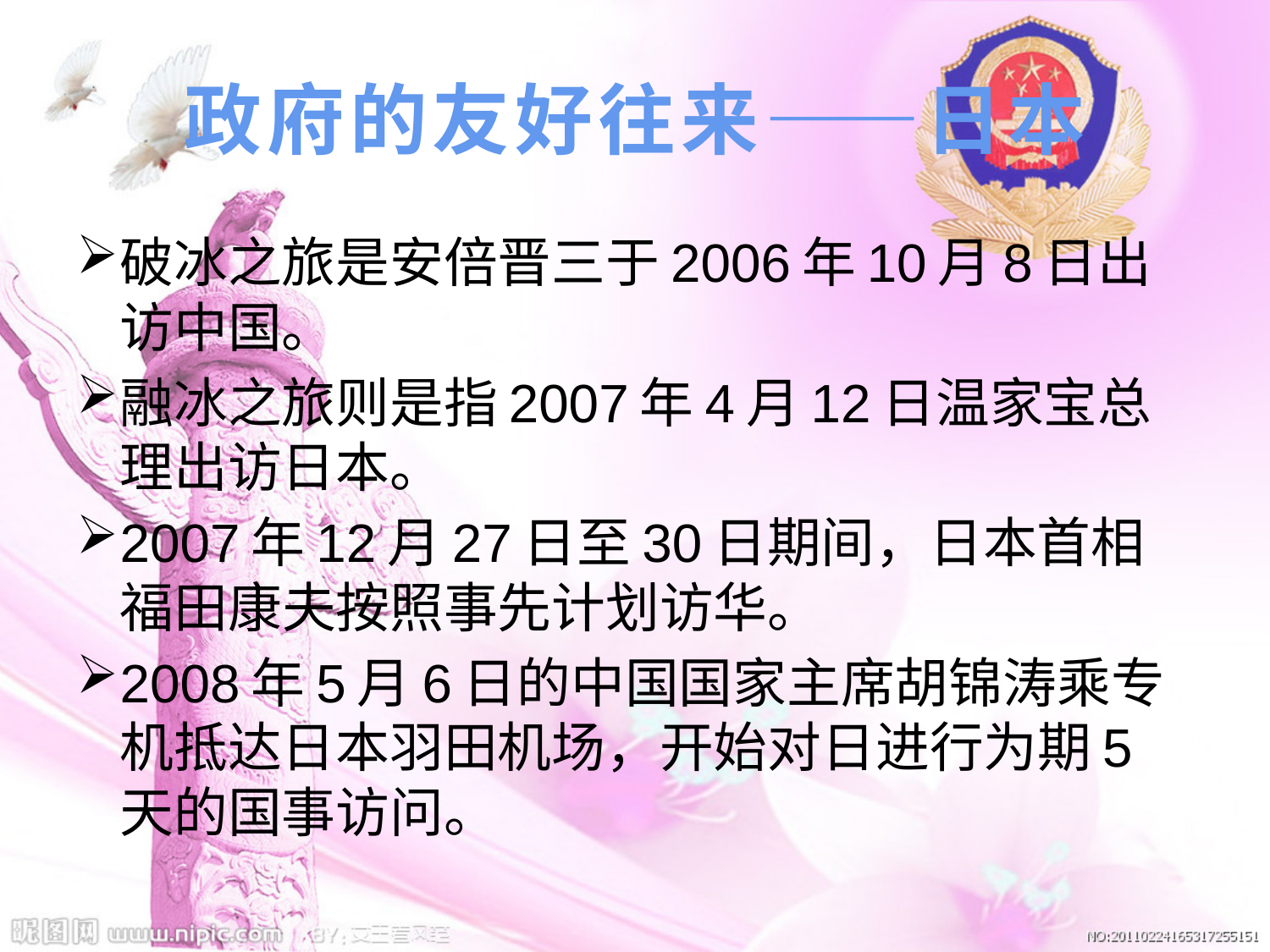

# 政府的友好往来——日本
破冰之旅是安倍晋三于2006年10月8日出访中国。
融冰之旅则是指2007年4月12日温家宝总理出访日本。
2007年12月27日至30日期间，日本首相福田康夫按照事先计划访华。
2008年5月6日的中国国家主席胡锦涛乘专机抵达日本羽田机场，开始对日进行为期5天的国事访问。